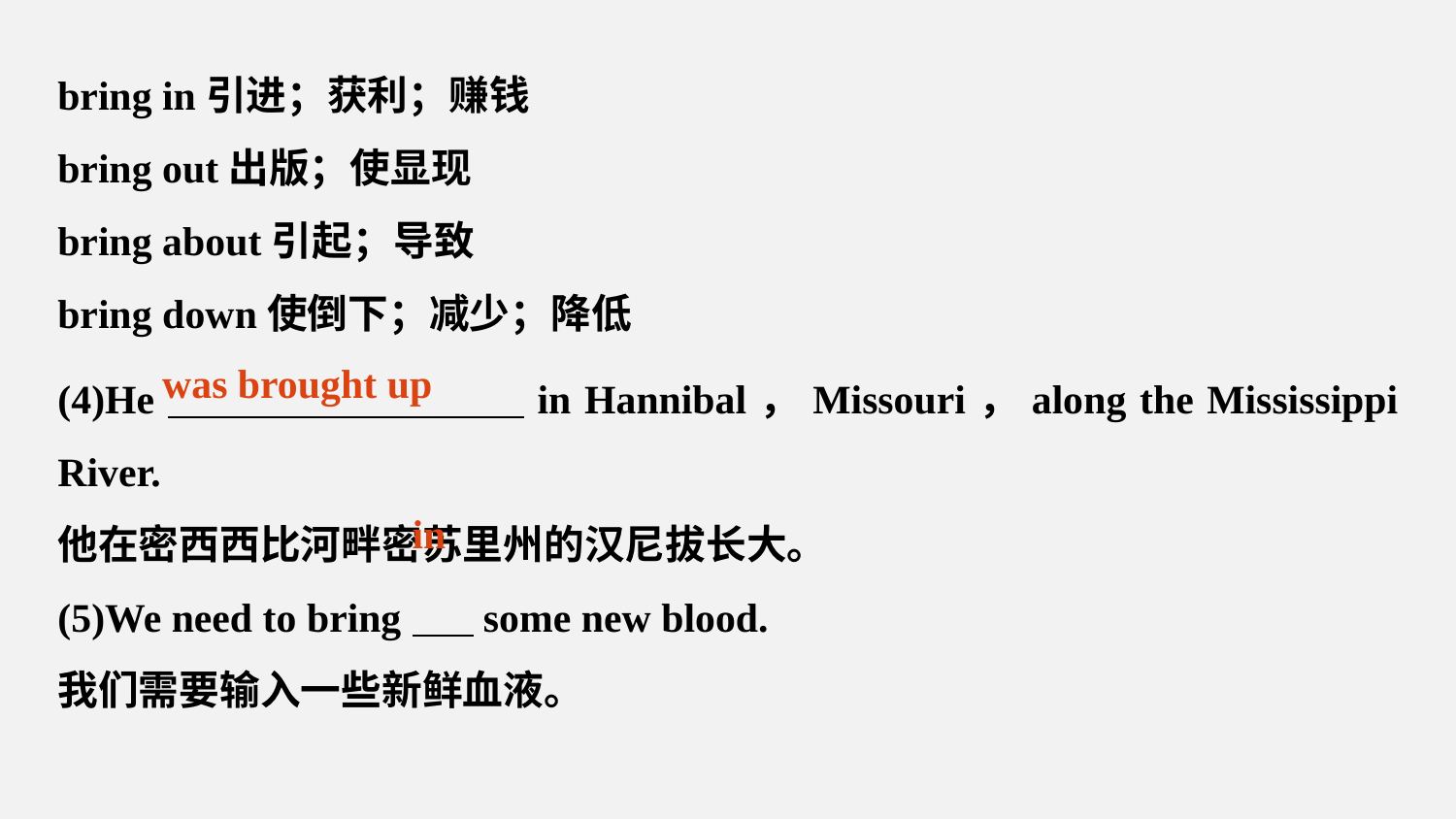

bring in引进；获利；赚钱
bring out出版；使显现
bring about引起；导致
bring down使倒下；减少；降低
(4)He                             in Hannibal，Missouri，along the Mississippi River.
他在密西西比河畔密苏里州的汉尼拔长大。
(5)We need to bring        some new blood.
我们需要输入一些新鲜血液。
was brought up
in